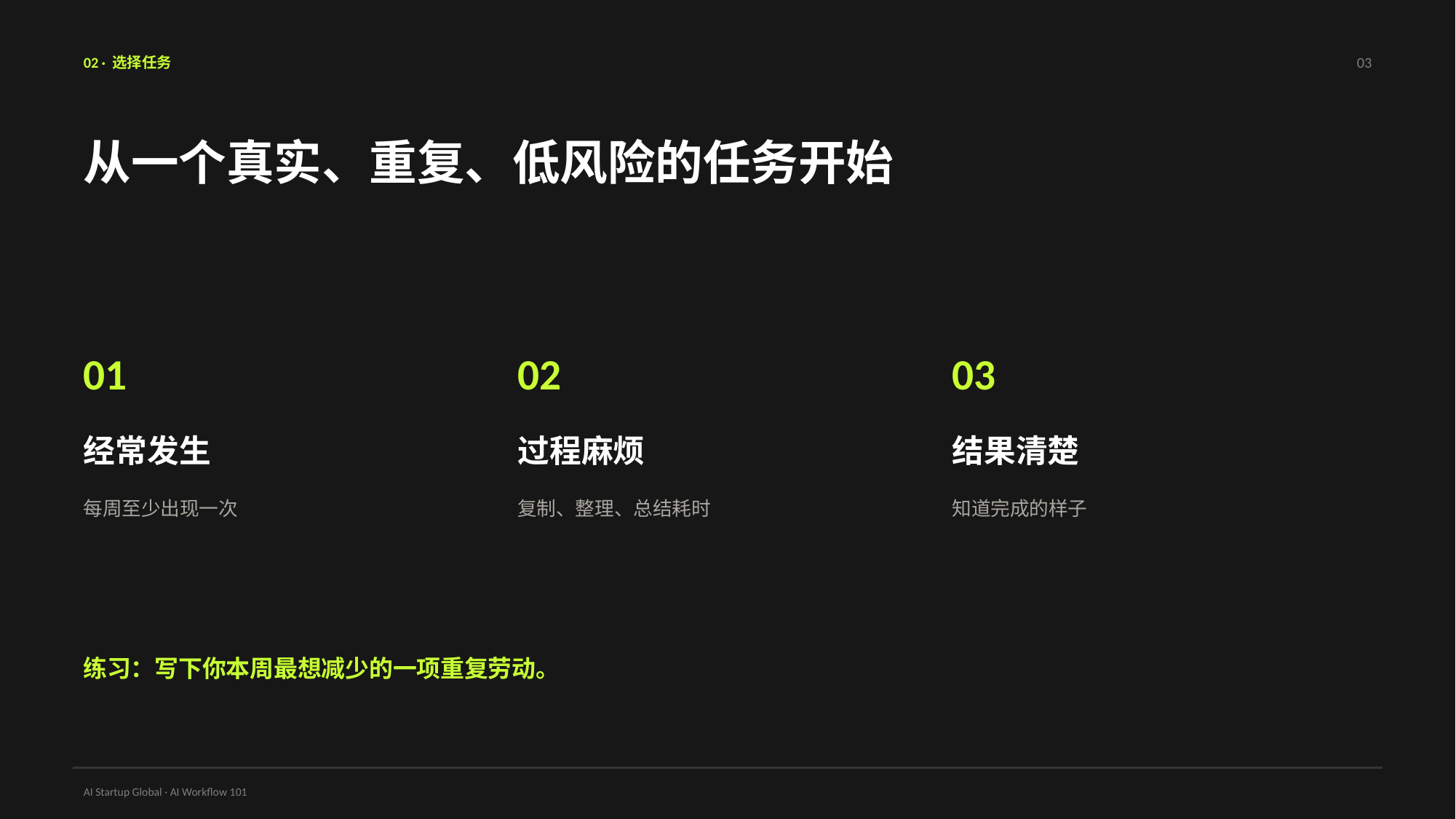

02 · 选择任务
03
从一个真实、重复、低风险的任务开始
01
02
03
经常发生
过程麻烦
结果清楚
每周至少出现一次
复制、整理、总结耗时
知道完成的样子
练习：写下你本周最想减少的一项重复劳动。

AI Startup Global · AI Workflow 101